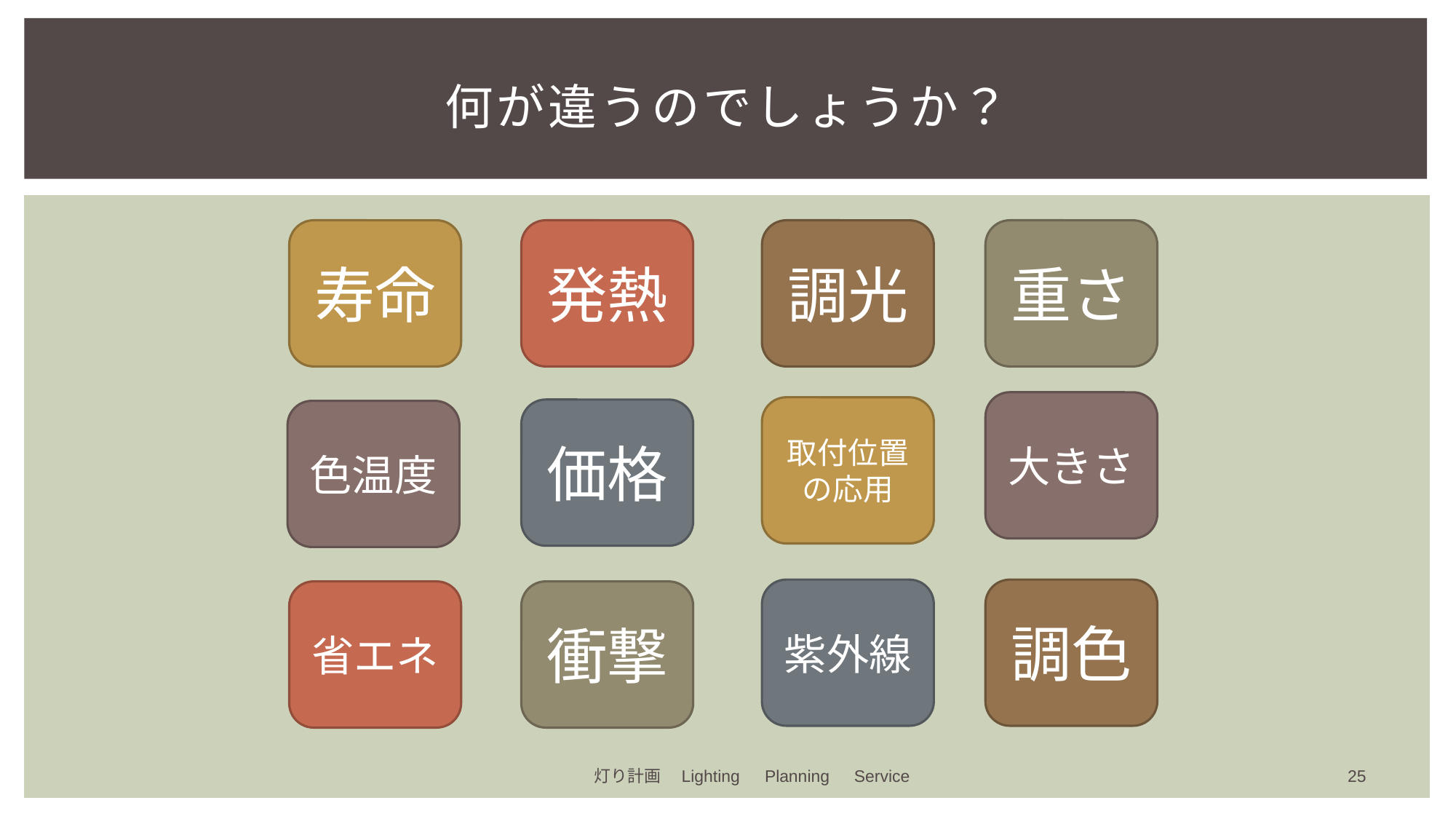

# 何が違うのでしょうか？
寿命
発熱
調光
重さ
大きさ
取付位置
の応用
価格
色温度
紫外線
調色
省エネ
衝撃
25
灯り計画　Lighting　Planning　Service